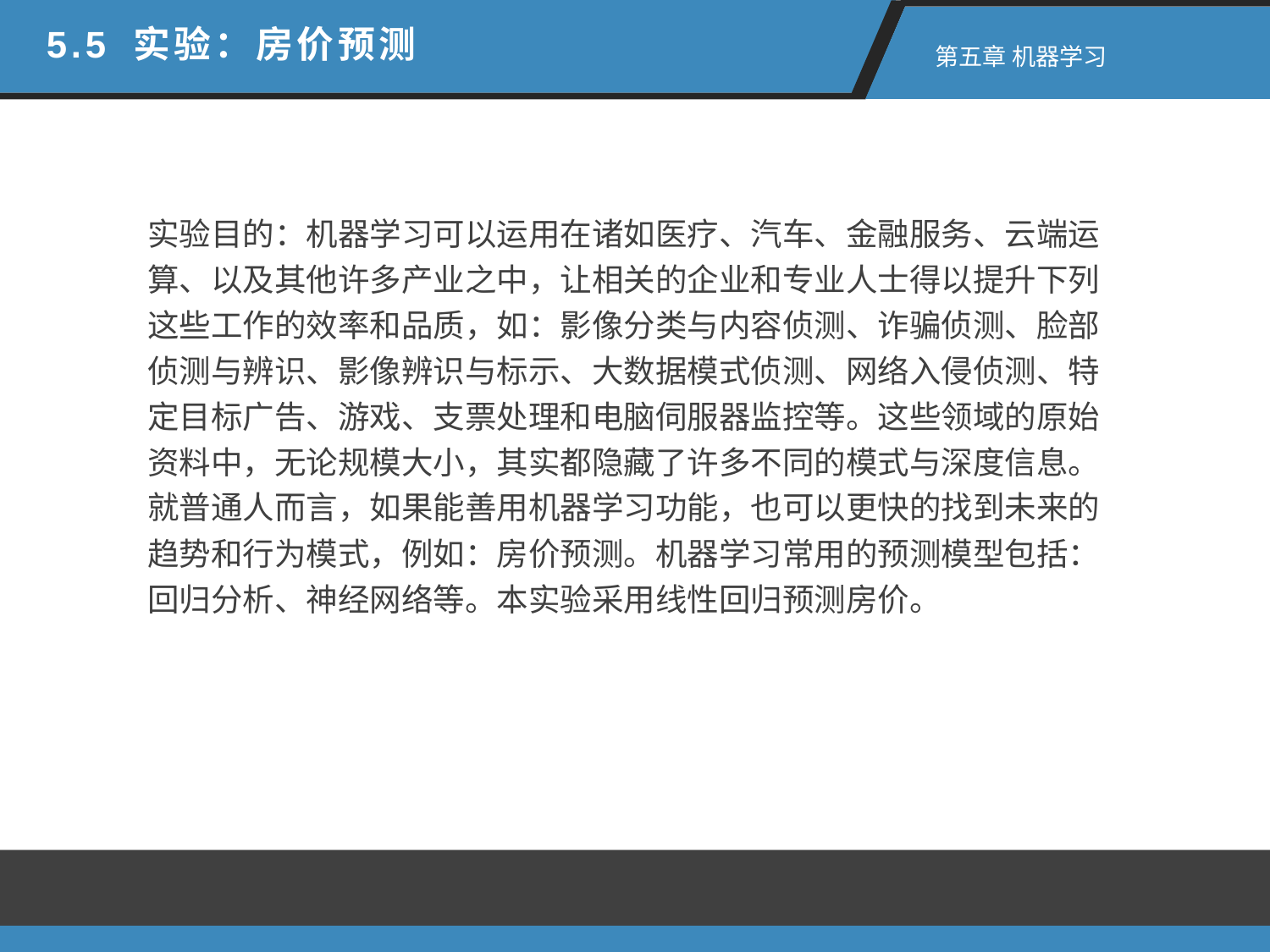

5.5 实验：房价预测
  第五章 机器学习
实验目的：机器学习可以运用在诸如医疗、汽车、金融服务、云端运算、以及其他许多产业之中，让相关的企业和专业人士得以提升下列这些工作的效率和品质，如：影像分类与内容侦测、诈骗侦测、脸部侦测与辨识、影像辨识与标示、大数据模式侦测、网络入侵侦测、特定目标广告、游戏、支票处理和电脑伺服器监控等。这些领域的原始资料中，无论规模大小，其实都隐藏了许多不同的模式与深度信息。就普通人而言，如果能善用机器学习功能，也可以更快的找到未来的趋势和行为模式，例如：房价预测。机器学习常用的预测模型包括：回归分析、神经网络等。本实验采用线性回归预测房价。